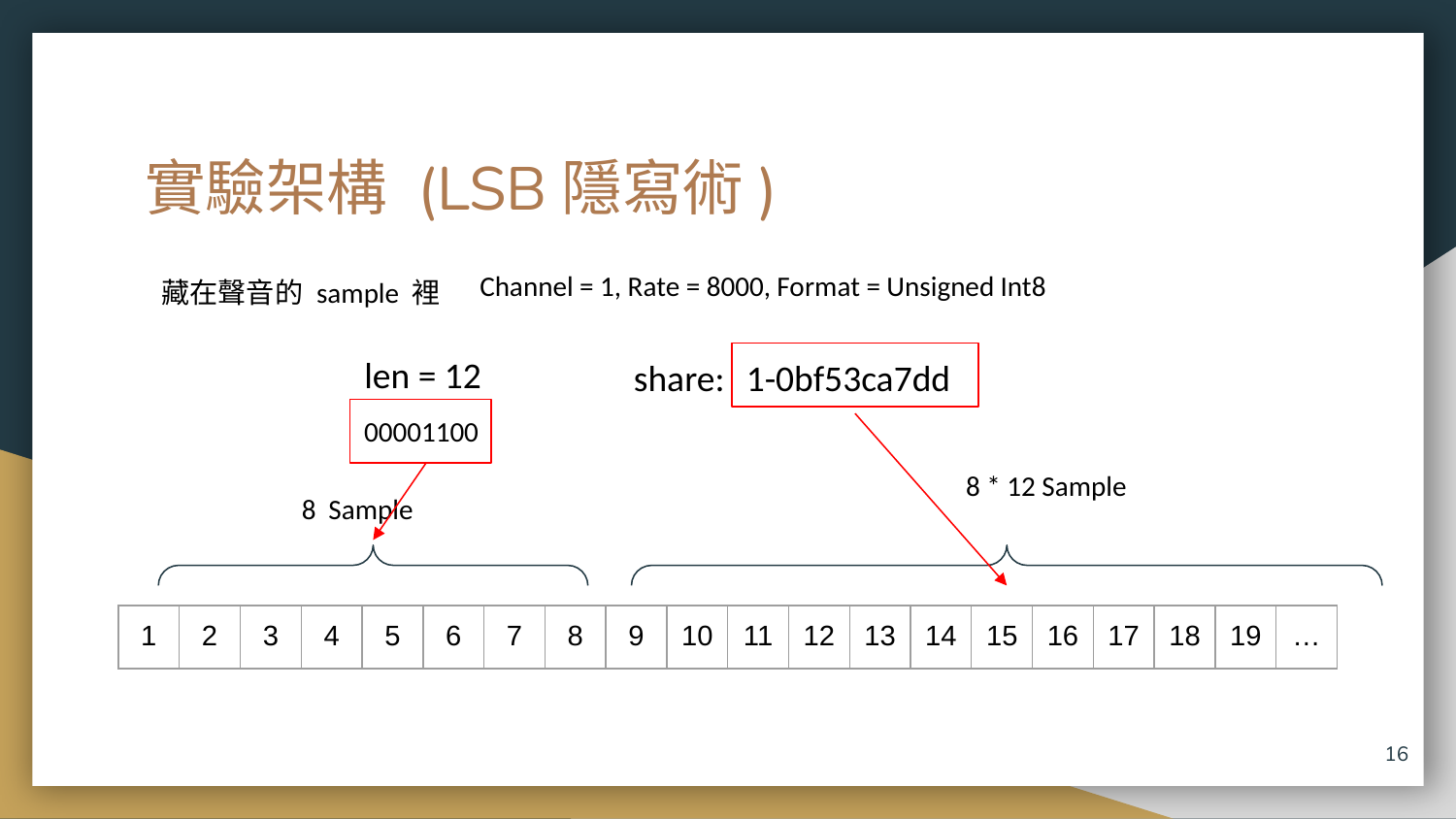

# 實驗架構 (LSB隱寫術)

Channel = 1, Rate = 8000, Format = Unsigned Int8
藏在聲音的 sample 裡
len = 12
00001100
share:
1-0bf53ca7dd

8 * 12 Sample
8  Sample
| 1 | 2 | 3 | 4 | 5 | 6 | 7 | 8 | 9 | 10 | 11 | 12 | 13 | 14 | 15 | 16 | 17 | 18 | 19 | … |
| --- | --- | --- | --- | --- | --- | --- | --- | --- | --- | --- | --- | --- | --- | --- | --- | --- | --- | --- | --- |
16